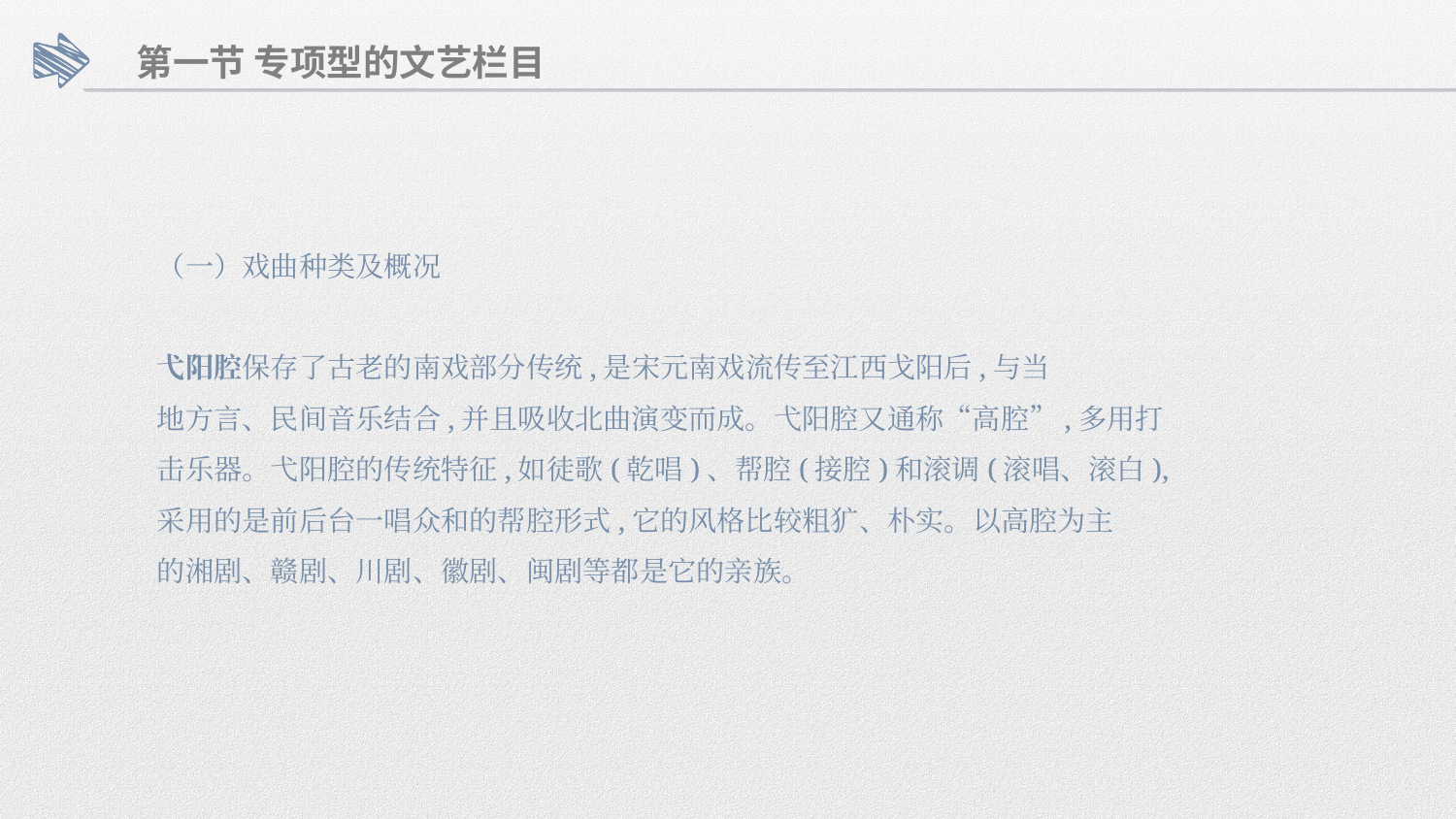

第一节 专项型的文艺栏目
（一）戏曲种类及概况

弋阳腔保存了古老的南戏部分传统,是宋元南戏流传至江西戈阳后,与当
地方言、民间音乐结合,并且吸收北曲演变而成。弋阳腔又通称“高腔”,多用打
击乐器。弋阳腔的传统特征,如徒歌(乾唱)、帮腔(接腔)和滚调(滚唱、滚白),
采用的是前后台一唱众和的帮腔形式,它的风格比较粗犷、朴实。以高腔为主
的湘剧、赣剧、川剧、徽剧、闽剧等都是它的亲族。